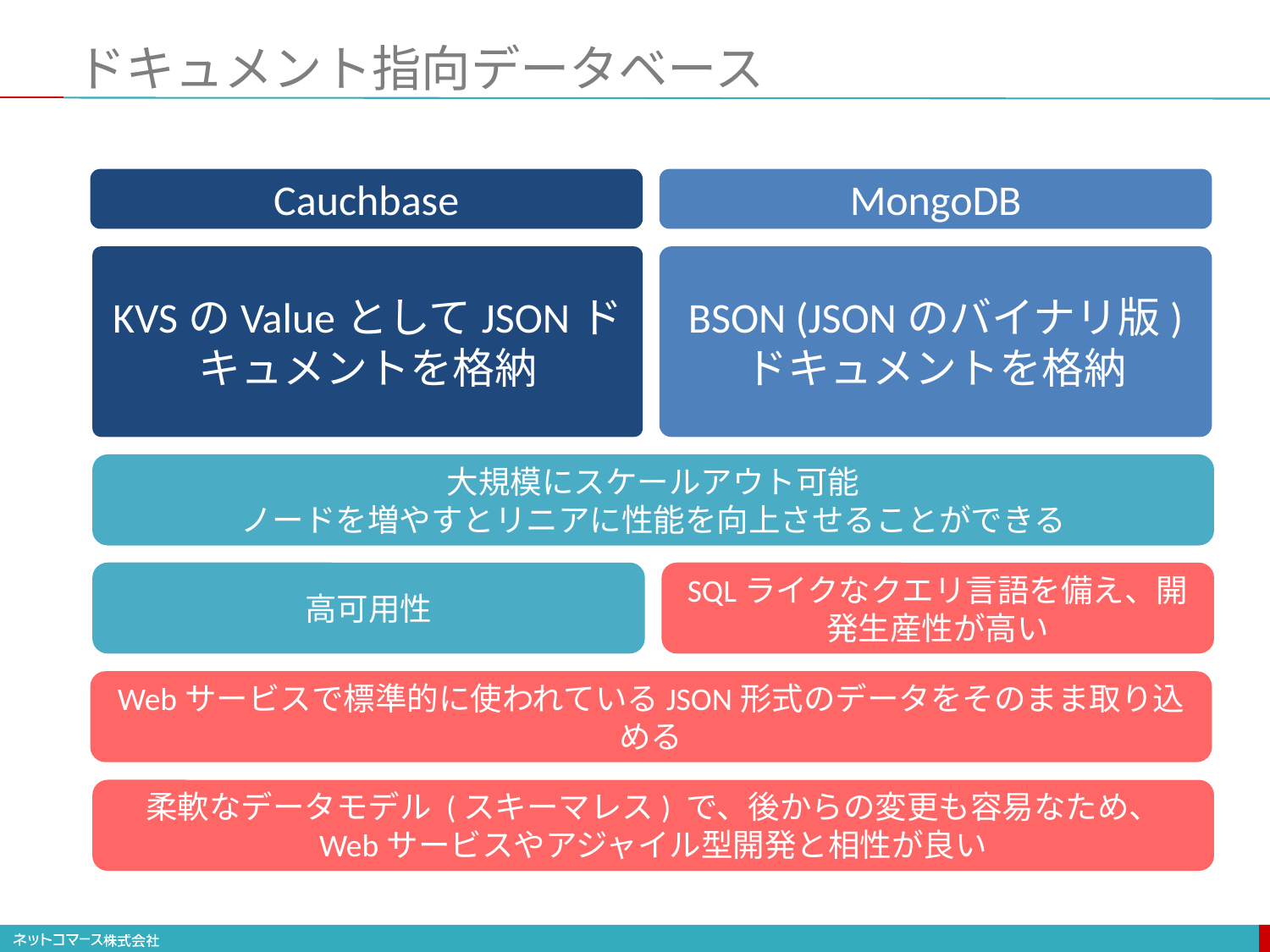

# ドキュメント指向データベース
Cauchbase
MongoDB
KVSのValueとしてJSONドキュメントを格納
BSON (JSONのバイナリ版) ドキュメントを格納
大規模にスケールアウト可能
ノードを増やすとリニアに性能を向上させることができる
高可用性
SQLライクなクエリ言語を備え、開発生産性が高い
Webサービスで標準的に使われているJSON形式のデータをそのまま取り込める
柔軟なデータモデル (スキーマレス) で、後からの変更も容易なため、
Webサービスやアジャイル型開発と相性が良い